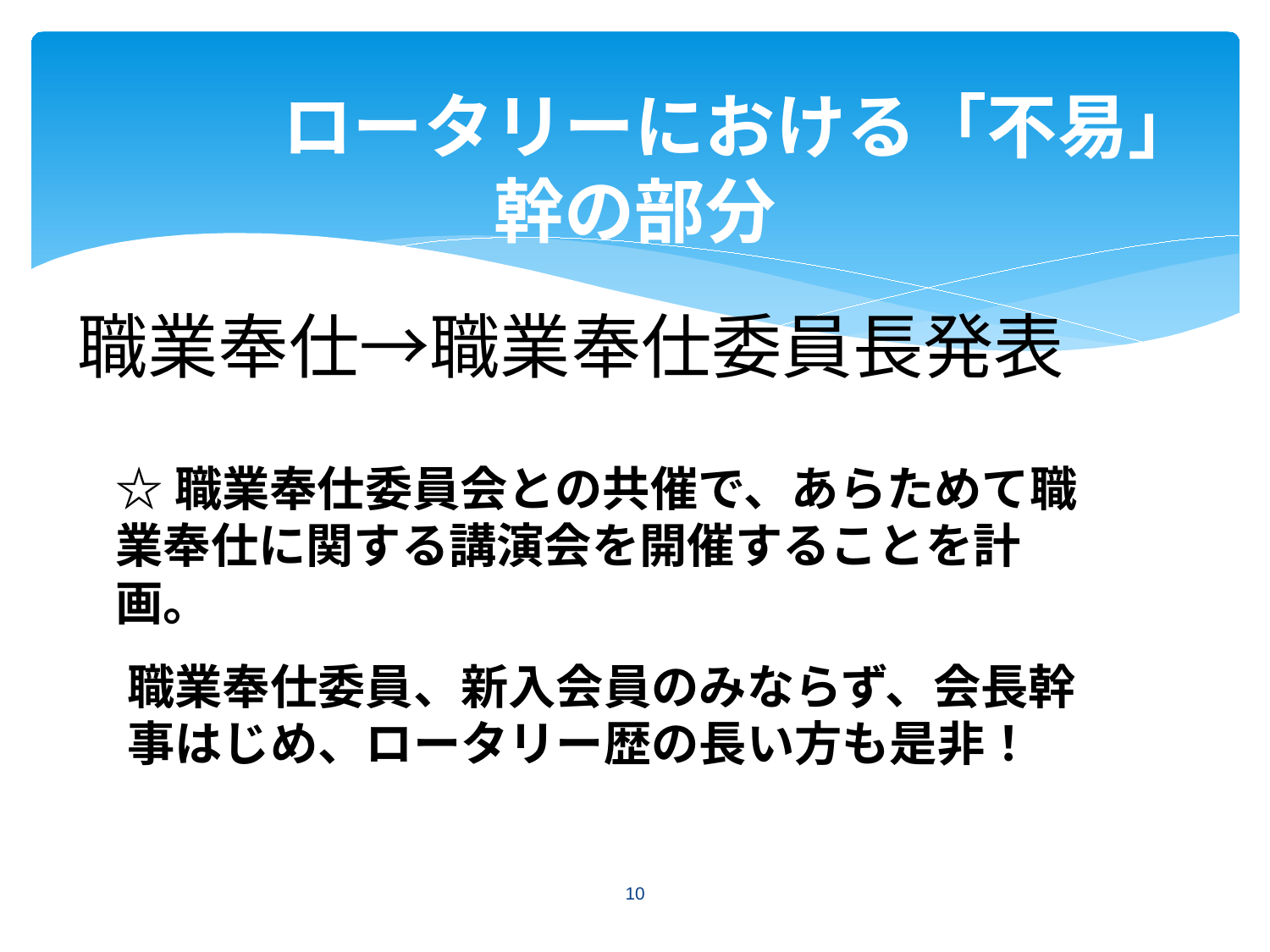

ロータリーにおける「不易」
幹の部分
職業奉仕→職業奉仕委員長発表

☆職業奉仕委員会との共催で、あらためて職業奉仕に関する講演会を開催することを計画。
職業奉仕委員、新入会員のみならず、会長幹事はじめ、ロータリー歴の長い方も是非！
10